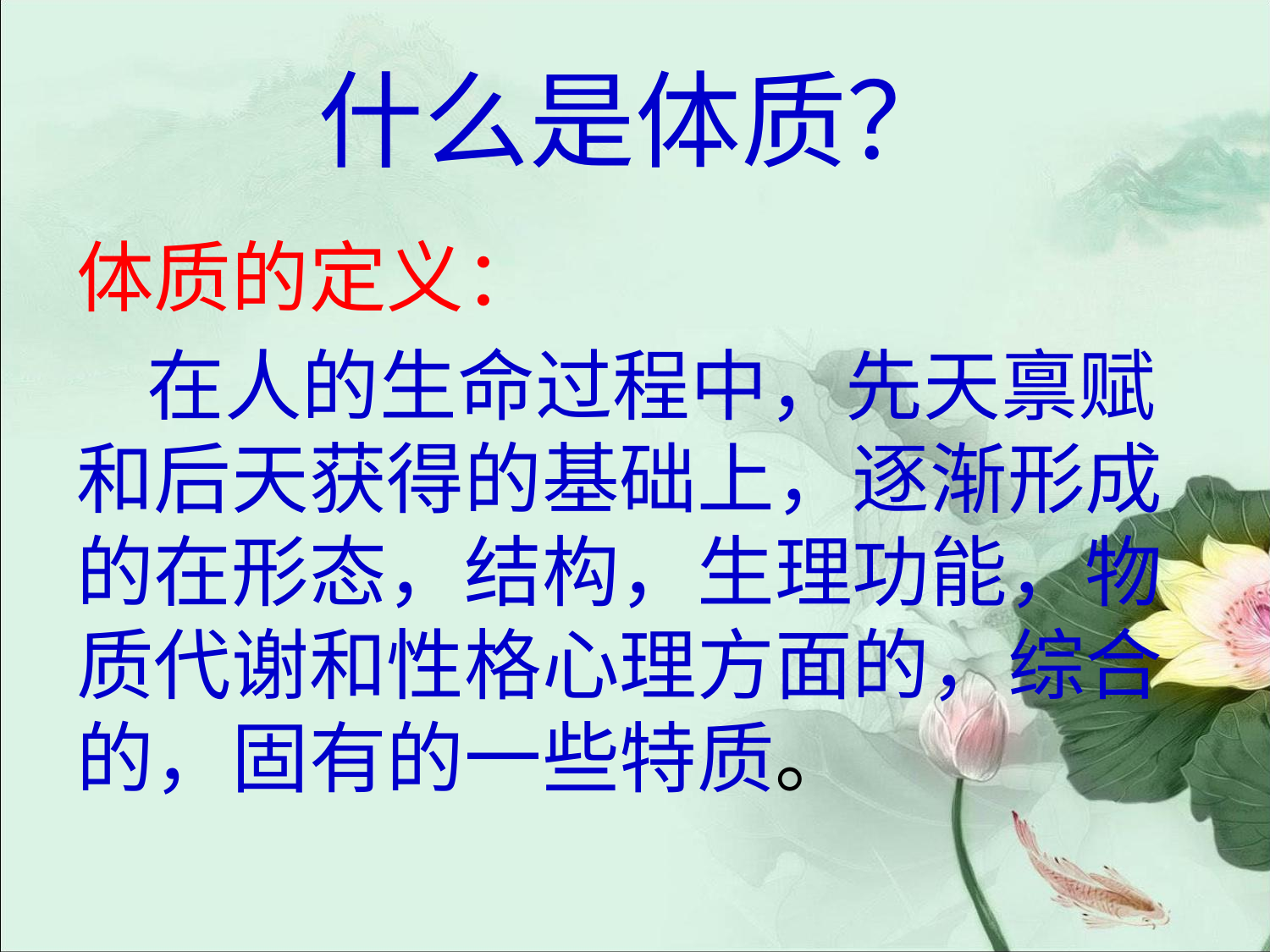

# 什么是体质？
体质的定义：
   在人的生命过程中，先天禀赋和后天获得的基础上，逐渐形成的在形态，结构，生理功能，物质代谢和性格心理方面的，综合的，固有的一些特质。